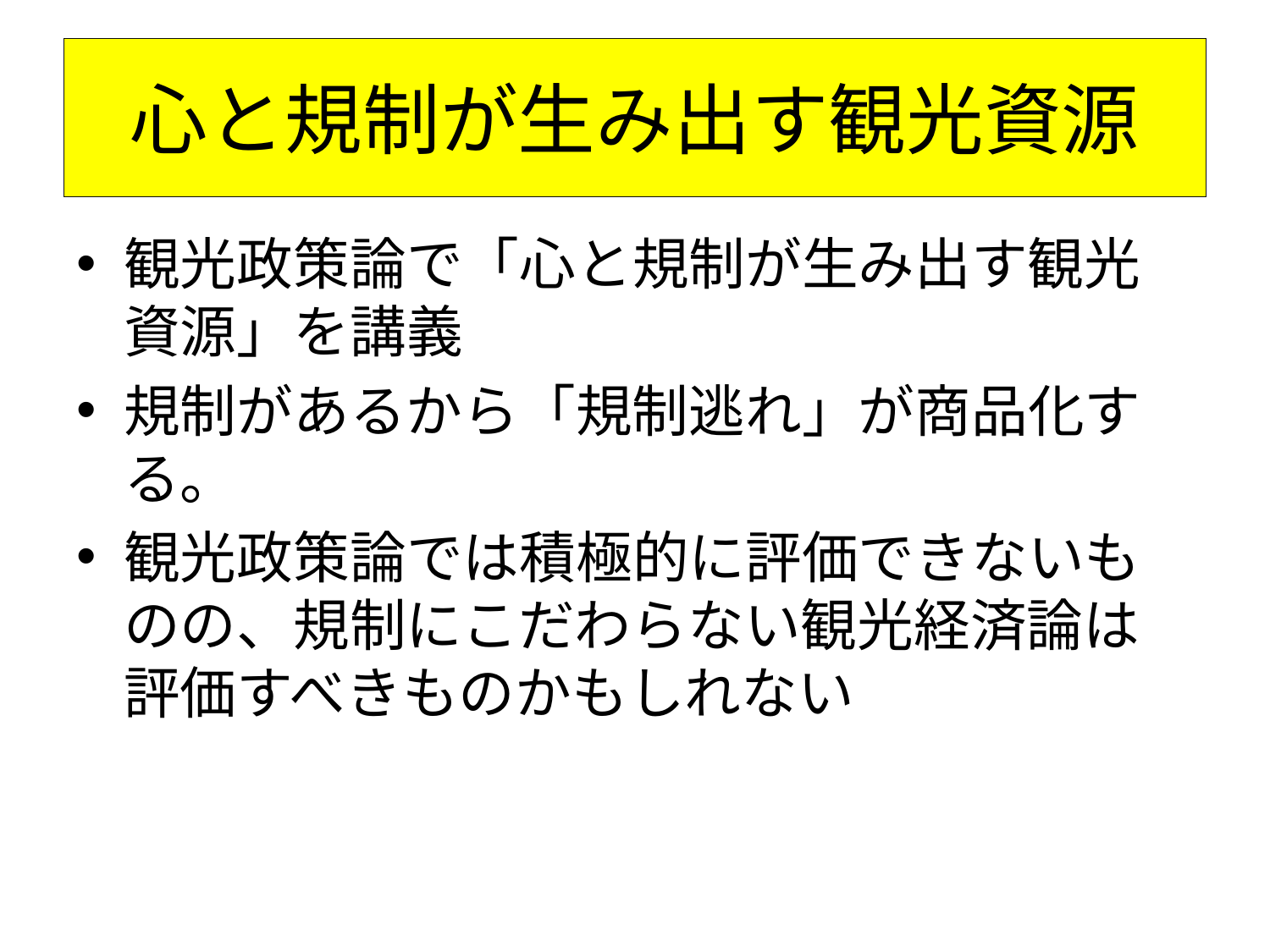

# 心と規制が生み出す観光資源
観光政策論で「心と規制が生み出す観光資源」を講義
規制があるから「規制逃れ」が商品化する。
観光政策論では積極的に評価できないものの、規制にこだわらない観光経済論は評価すべきものかもしれない